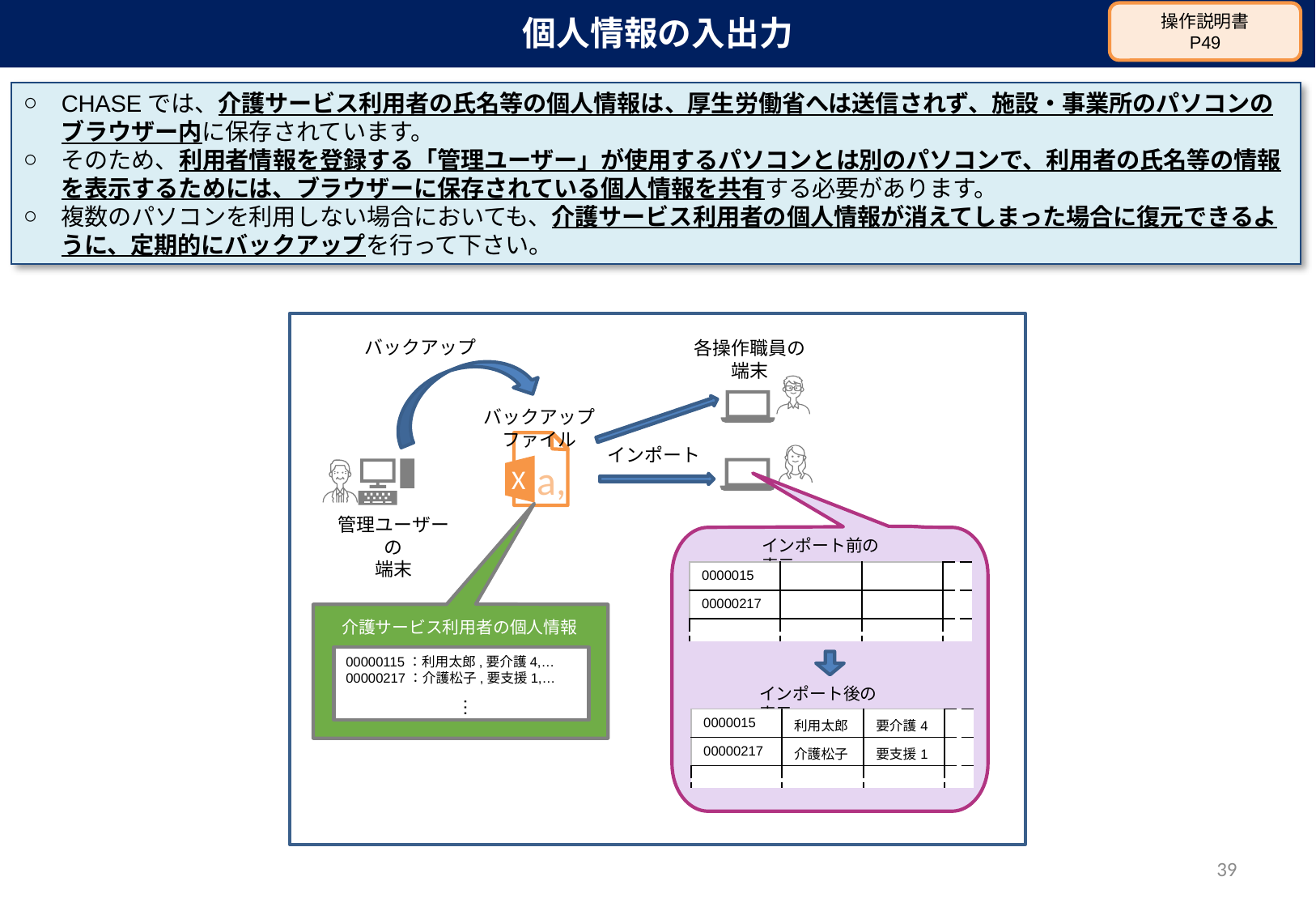

個人情報の入出力
操作説明書
P49
CHASEでは、介護サービス利用者の氏名等の個人情報は、厚生労働省へは送信されず、施設・事業所のパソコンのブラウザー内に保存されています。
そのため、利用者情報を登録する「管理ユーザー」が使用するパソコンとは別のパソコンで、利用者の氏名等の情報を表示するためには、ブラウザーに保存されている個人情報を共有する必要があります。
複数のパソコンを利用しない場合においても、介護サービス利用者の個人情報が消えてしまった場合に復元できるように、定期的にバックアップを行って下さい。

バックアップ
各操作職員の
端末

バックアップファイル

a,
X

インポート

管理ユーザーの
端末
インポート前の表示
| 0000015 |  |  |  |
| --- | --- | --- | --- |
| 00000217 |  |  |  |
|  |  |  |  |
介護サービス利用者の個人情報
00000115：利用太郎,要介護4,…
00000217：介護松子,要支援1,…

インポート後の表示
…
| 0000015 | 利用太郎 | 要介護4 |  |
| --- | --- | --- | --- |
| 00000217 | 介護松子 | 要支援1 |  |
|  |  |  |  |
39